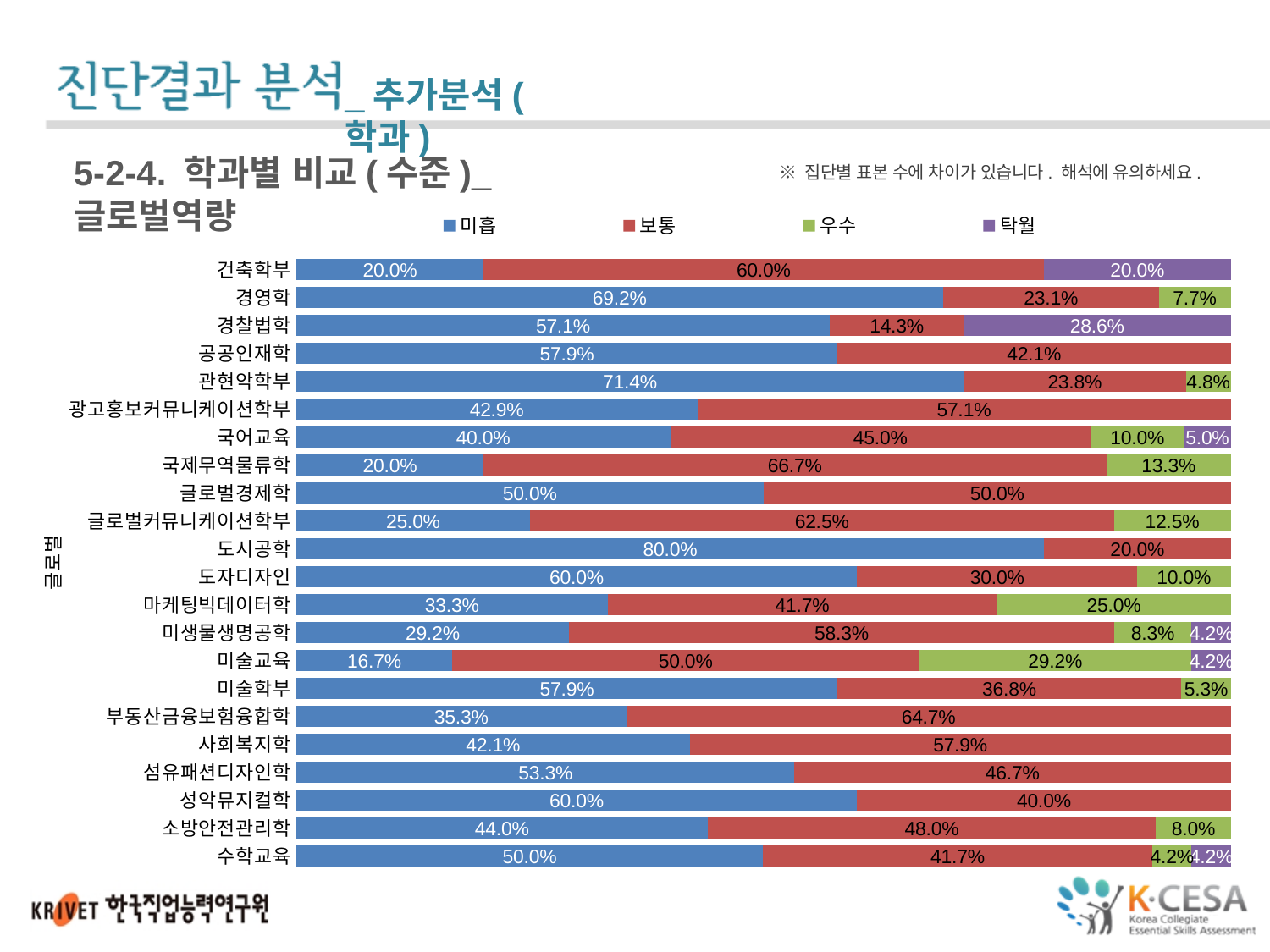

_추가분석(학과)
5-2-4. 학과별 비교(수준)_글로벌역량
※ 집단별 표본 수에 차이가 있습니다. 해석에 유의하세요.

### Chart

| Category | 미흡 | 보통 | 우수 | 탁월 |
|---|---|---|---|---|
| 건축학부 | 0.2 | 0.6 | None | 0.2 |
| 경영학 | 0.692 | 0.231 | 0.077 | None |
| 경찰법학 | 0.571 | 0.143 | None | 0.286 |
| 공공인재학 | 0.579 | 0.421 | None | None |
| 관현악학부 | 0.714 | 0.238 | 0.048 | None |
| 광고홍보커뮤니케이션학부 | 0.429 | 0.571 | None | None |
| 국어교육 | 0.4 | 0.45 | 0.1 | 0.05 |
| 국제무역물류학 | 0.2 | 0.667 | 0.133 | None |
| 글로벌경제학 | 0.5 | 0.5 | None | None |
| 글로벌커뮤니케이션학부 | 0.25 | 0.625 | 0.125 | None |
| 도시공학 | 0.8 | 0.2 | None | None |
| 도자디자인 | 0.6 | 0.3 | 0.1 | None |
| 마케팅빅데이터학 | 0.333 | 0.417 | 0.25 | None |
| 미생물생명공학 | 0.292 | 0.583 | 0.083 | 0.042 |
| 미술교육 | 0.167 | 0.5 | 0.292 | 0.042 |
| 미술학부 | 0.579 | 0.368 | 0.053 | None |
| 부동산금융보험융합학 | 0.353 | 0.647 | None | None |
| 사회복지학 | 0.421 | 0.579 | None | None |
| 섬유패션디자인학 | 0.533 | 0.467 | None | None |
| 성악뮤지컬학 | 0.6 | 0.4 | None | None |
| 소방안전관리학 | 0.44 | 0.48 | 0.08 | None |
| 수학교육 | 0.5 | 0.417 | 0.042 | 0.042 |